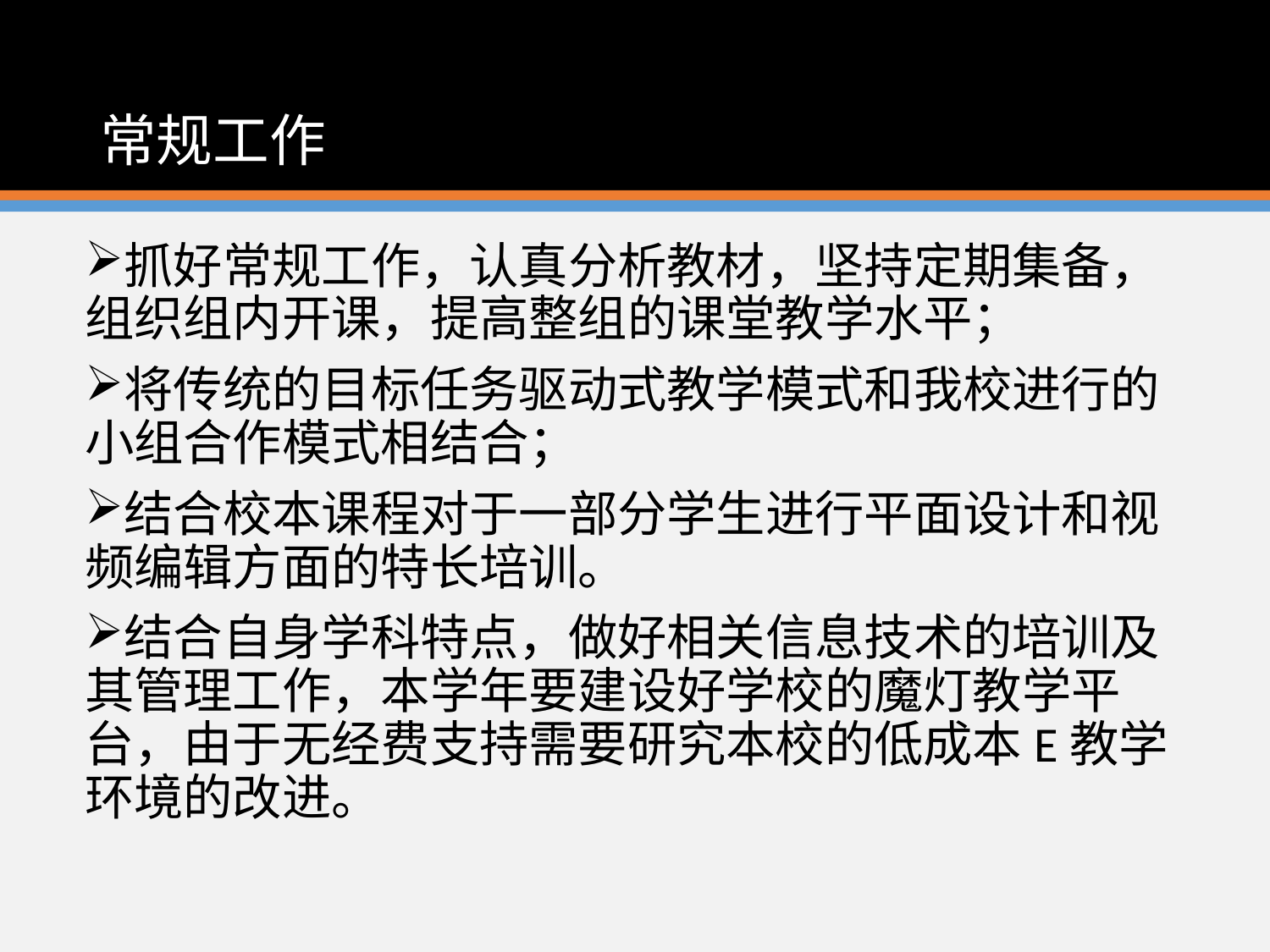

# 常规工作
抓好常规工作，认真分析教材，坚持定期集备，组织组内开课，提高整组的课堂教学水平；
将传统的目标任务驱动式教学模式和我校进行的小组合作模式相结合；
结合校本课程对于一部分学生进行平面设计和视频编辑方面的特长培训。
结合自身学科特点，做好相关信息技术的培训及其管理工作，本学年要建设好学校的魔灯教学平台，由于无经费支持需要研究本校的低成本E教学环境的改进。